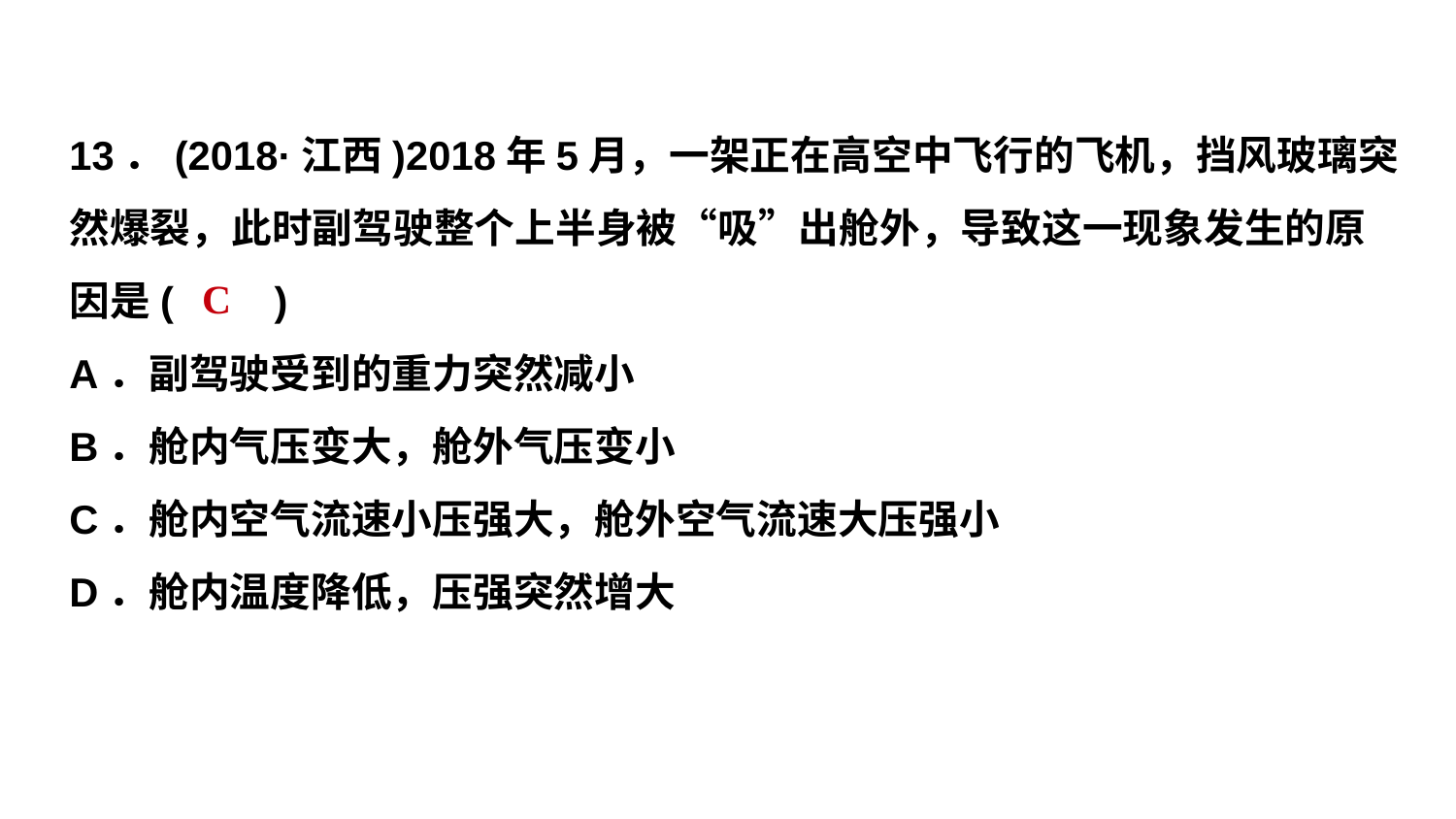

13．(2018·江西)2018年5月，一架正在高空中飞行的飞机，挡风玻璃突
然爆裂，此时副驾驶整个上半身被“吸”出舱外，导致这一现象发生的原
因是(　　)
A．副驾驶受到的重力突然减小
B．舱内气压变大，舱外气压变小
C．舱内空气流速小压强大，舱外空气流速大压强小
D．舱内温度降低，压强突然增大
C